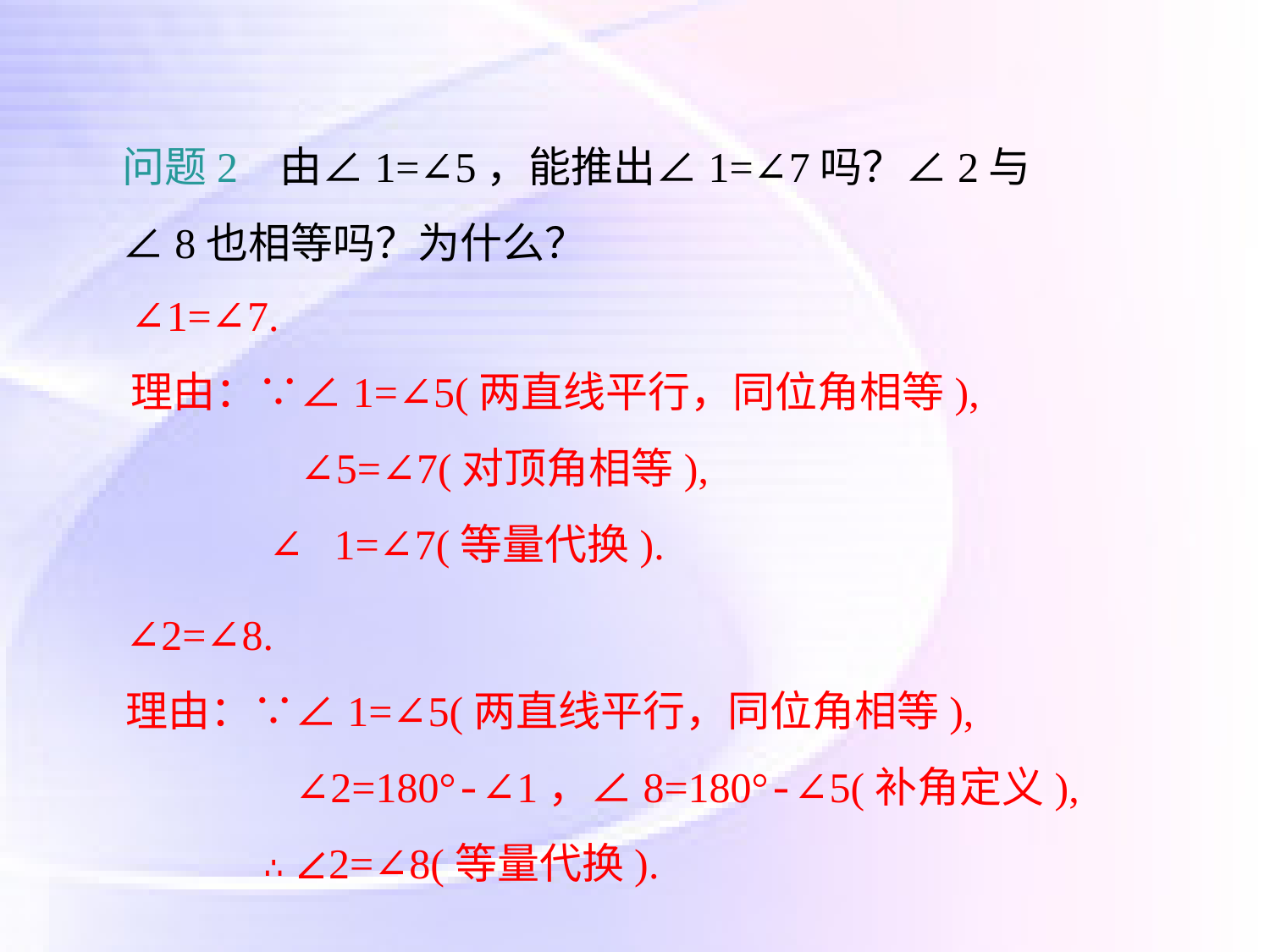

问题2   由∠1=∠5，能推出∠1=∠7吗？∠2与∠8也相等吗？为什么？
∠1=∠7.
理由：∵∠1=∠5(两直线平行，同位角相等),
                ∠5=∠7(对顶角相等),
             ∴ ∠1=∠7(等量代换).
∠2=∠8.
理由：∵∠1=∠5(两直线平行，同位角相等),
                ∠2=180°-∠1，∠8=180°-∠5(补角定义),
             ∴ ∠2=∠8(等量代换).